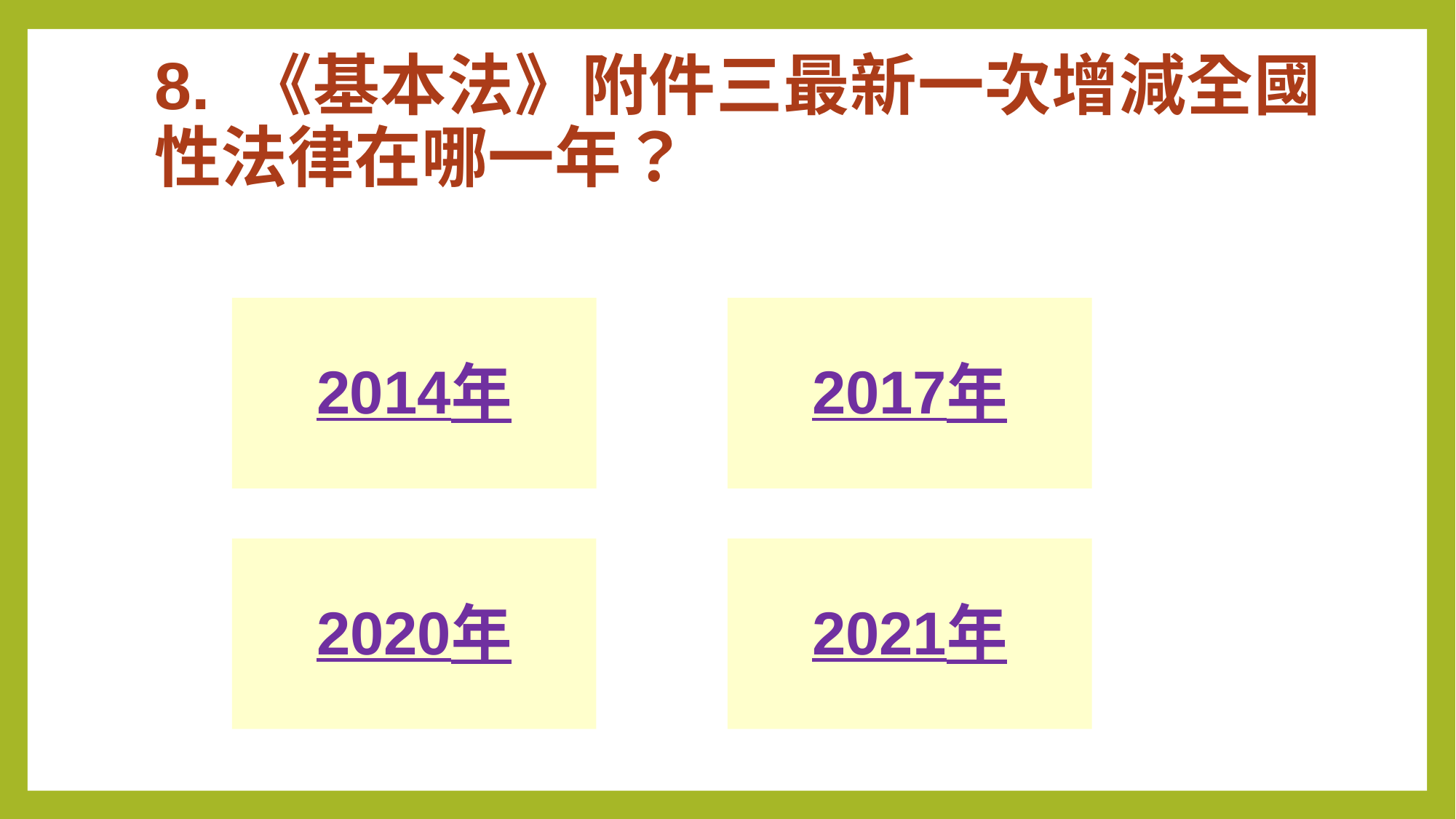

# 8. 《基本法》附件三最新一次增減全國性法律在哪一年？
2014年
2017年
2020年
2021年